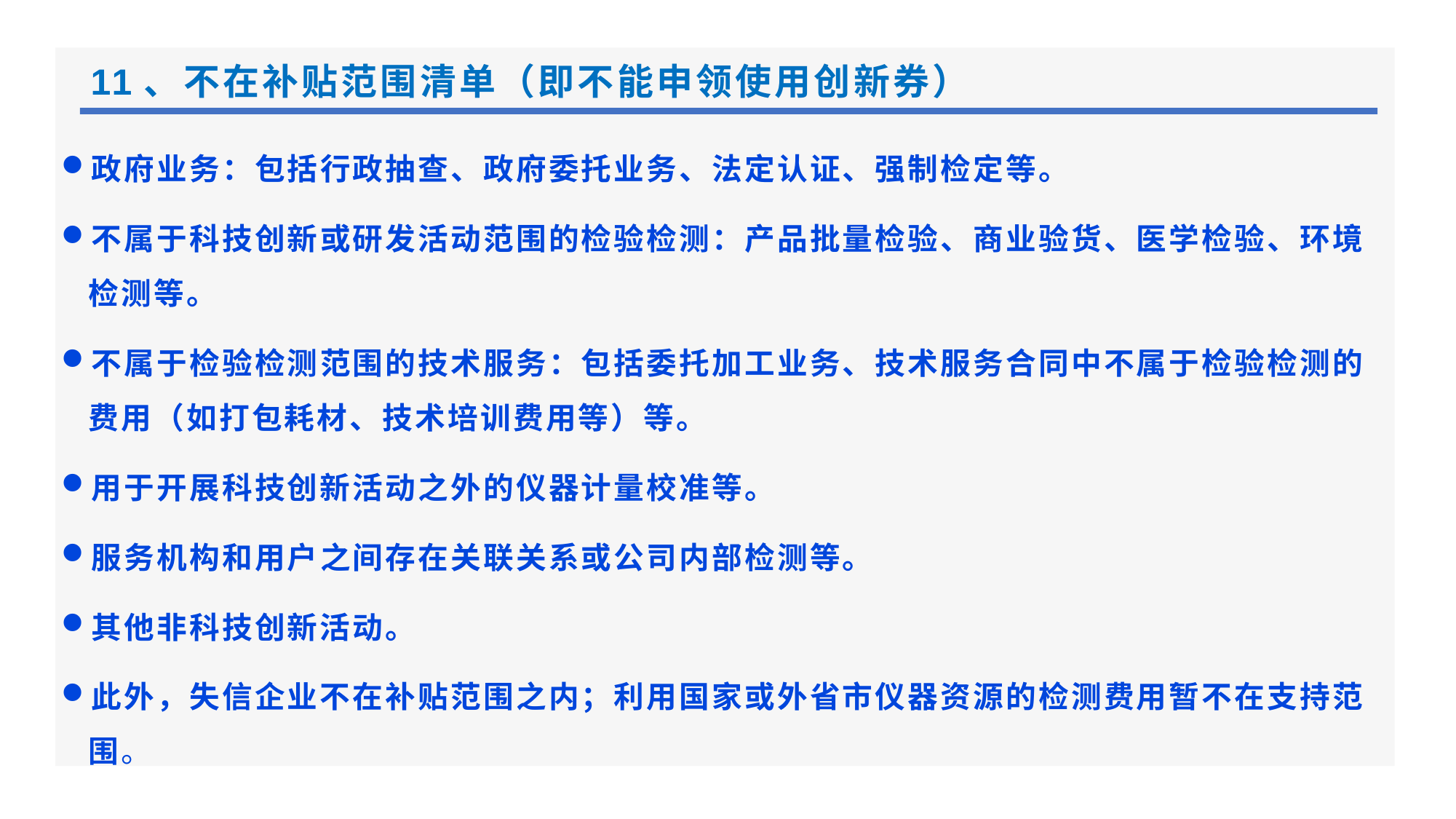

# 11、不在补贴范围清单（即不能申领使用创新券）
政府业务：包括行政抽查、政府委托业务、法定认证、强制检定等。
不属于科技创新或研发活动范围的检验检测：产品批量检验、商业验货、医学检验、环境检测等。
不属于检验检测范围的技术服务：包括委托加工业务、技术服务合同中不属于检验检测的费用（如打包耗材、技术培训费用等）等。
用于开展科技创新活动之外的仪器计量校准等。
服务机构和用户之间存在关联关系或公司内部检测等。
其他非科技创新活动。
此外，失信企业不在补贴范围之内；利用国家或外省市仪器资源的检测费用暂不在支持范围。